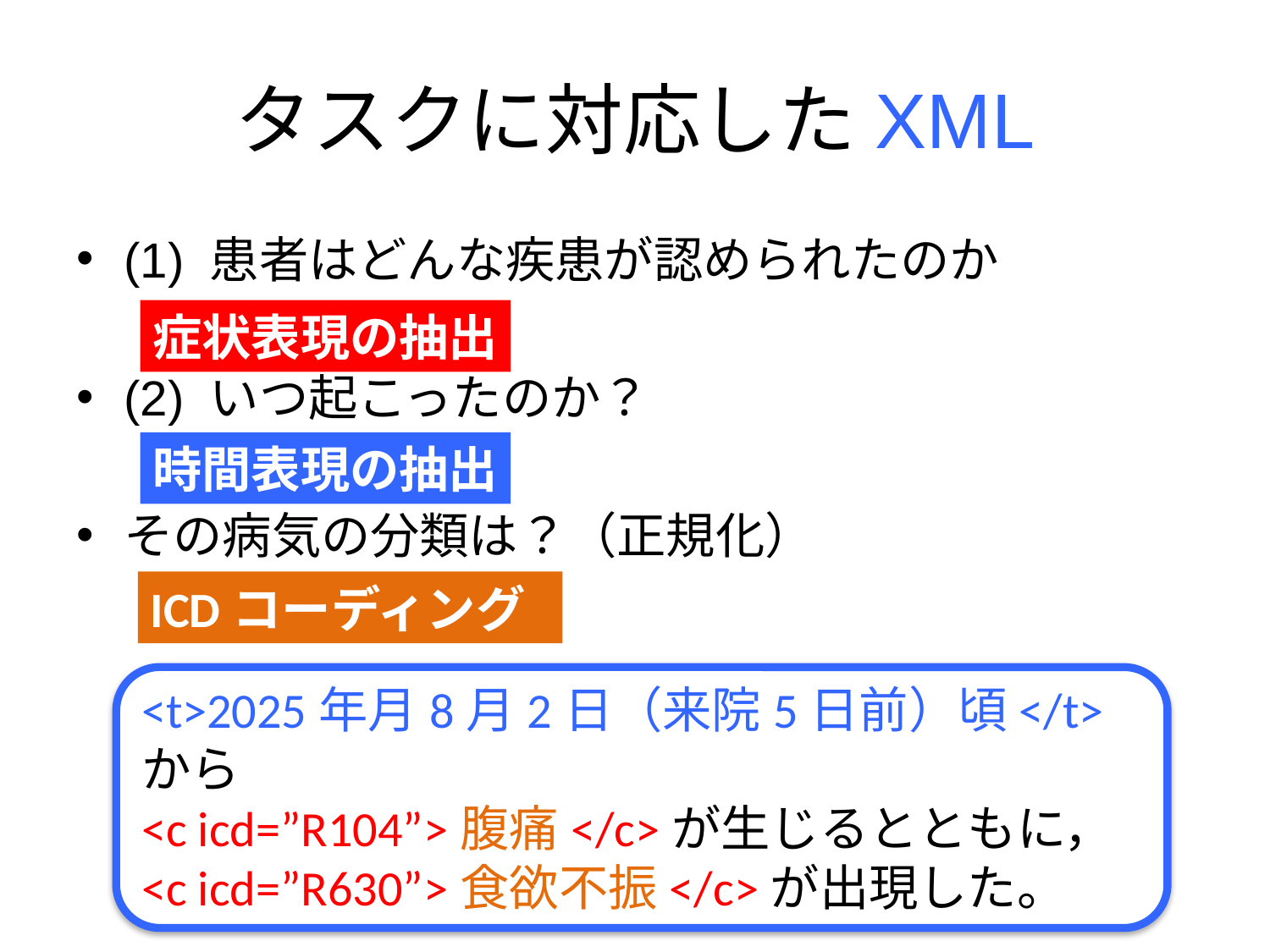

# タスクに対応したXML
(1) 患者はどんな疾患が認められたのか

(2) いつ起こったのか？

その病気の分類は？（正規化）

症状表現の抽出
時間表現の抽出
ICDコーディング
<t>2025年月8月2日（来院5日前）頃</t>から
<c icd=”R104”>腹痛</c>が生じるとともに，
<c icd=”R630”>食欲不振</c>が出現した。